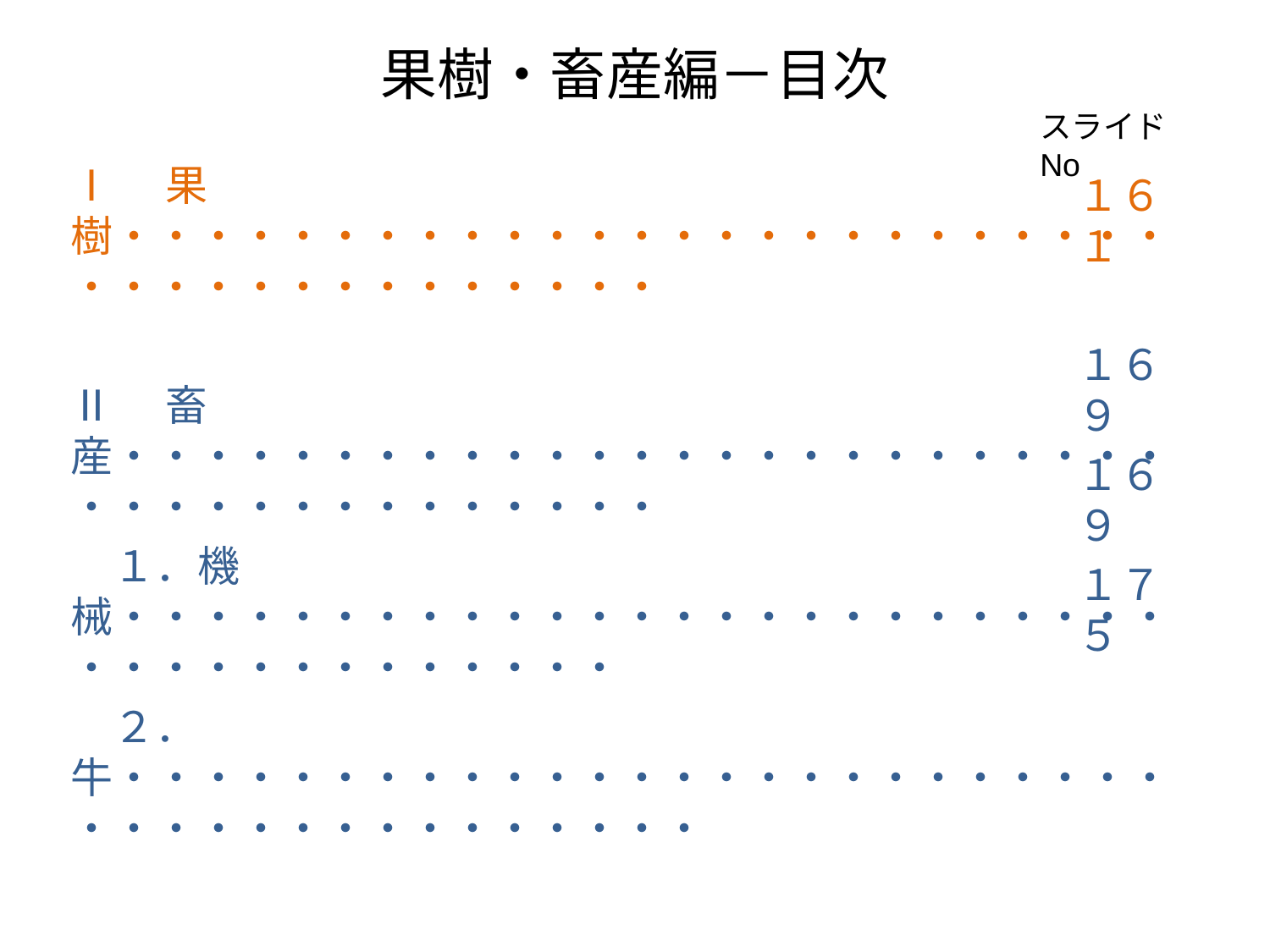

果樹・畜産編－目次
スライドNo
Ⅰ　果樹・・・・・・・・・・・・・・・・・・・・・・・・・・・・・・・・・・・・・・・

Ⅱ　畜産・・・・・・・・・・・・・・・・・・・・・・・・・・・・・・・・・・・・・・・
　１．機械・・・・・・・・・・・・・・・・・・・・・・・・・・・・・・・・・・・・・・
　２．牛・・・・・・・・・・・・・・・・・・・・・・・・・・・・・・・・・・・・・・・・
１６１

１６９
１６９
１７５